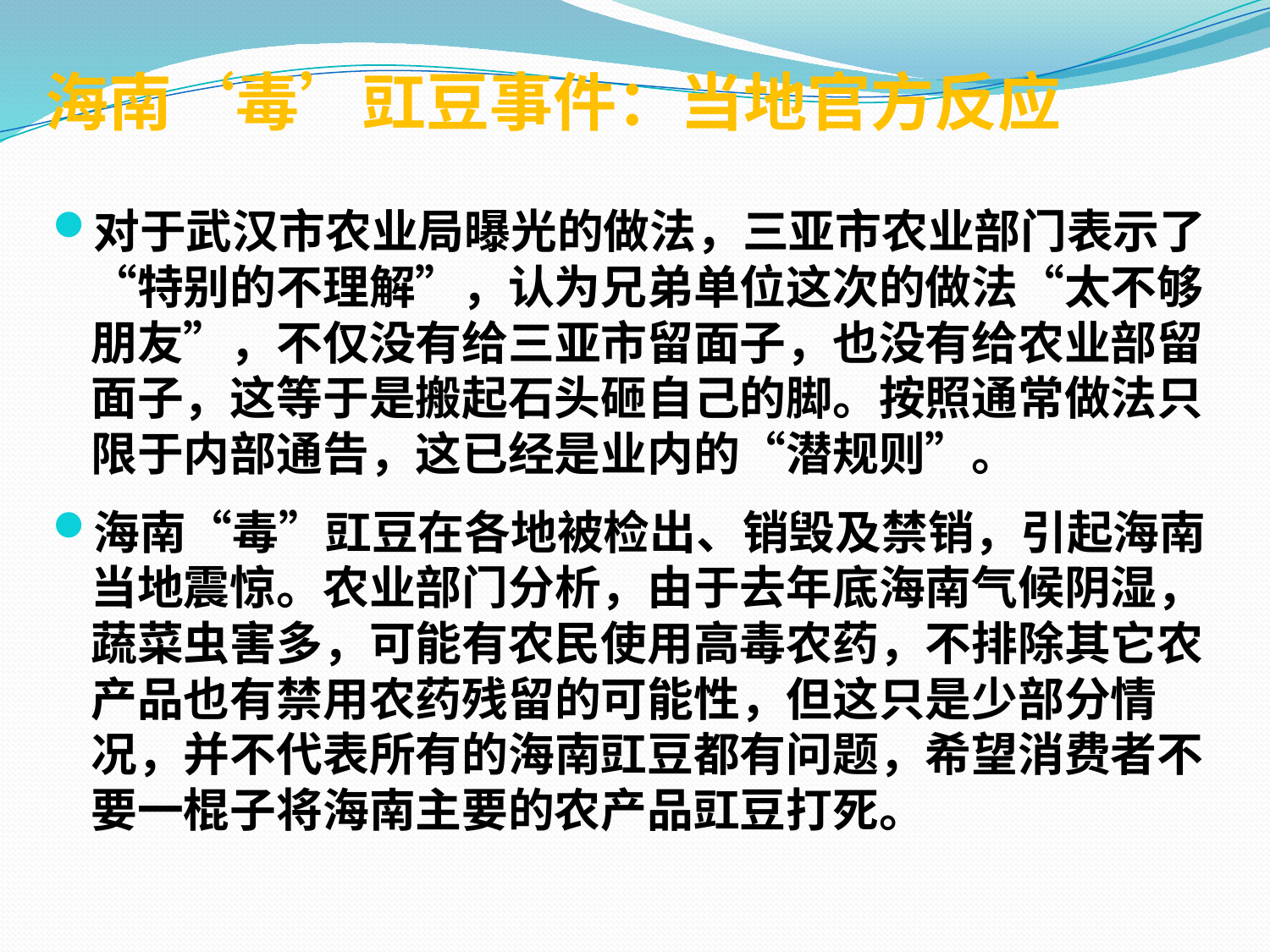

# 海南‘毒’豇豆事件：当地官方反应
对于武汉市农业局曝光的做法，三亚市农业部门表示了“特别的不理解”，认为兄弟单位这次的做法“太不够朋友”，不仅没有给三亚市留面子，也没有给农业部留面子，这等于是搬起石头砸自己的脚。按照通常做法只限于内部通告，这已经是业内的“潜规则”。
海南“毒”豇豆在各地被检出、销毁及禁销，引起海南当地震惊。农业部门分析，由于去年底海南气候阴湿，蔬菜虫害多，可能有农民使用高毒农药，不排除其它农产品也有禁用农药残留的可能性，但这只是少部分情况，并不代表所有的海南豇豆都有问题，希望消费者不要一棍子将海南主要的农产品豇豆打死。